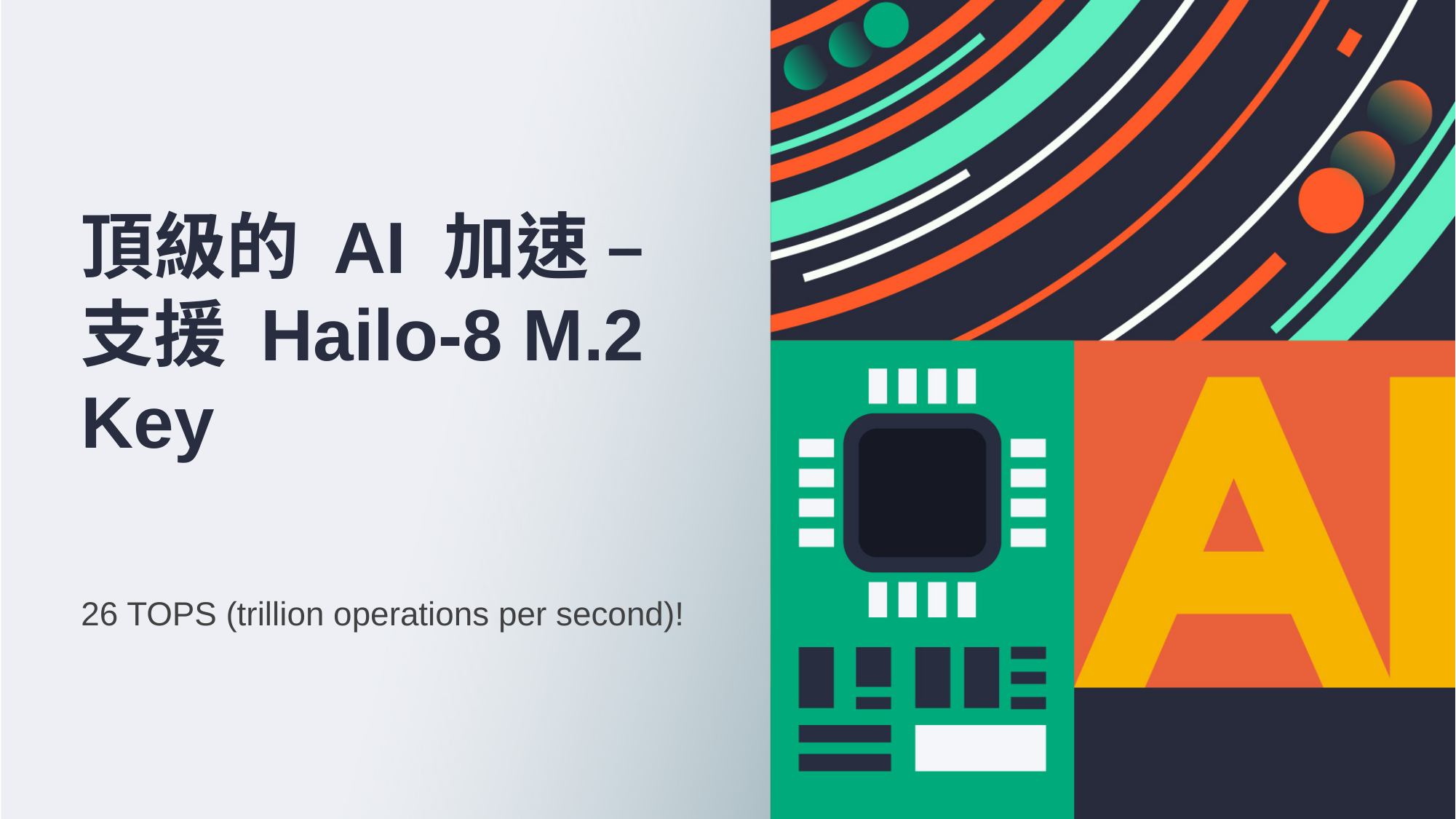

頂級的 AI 加速 –
支援 Hailo-8 M.2 Key
26 TOPS (trillion operations per second)!